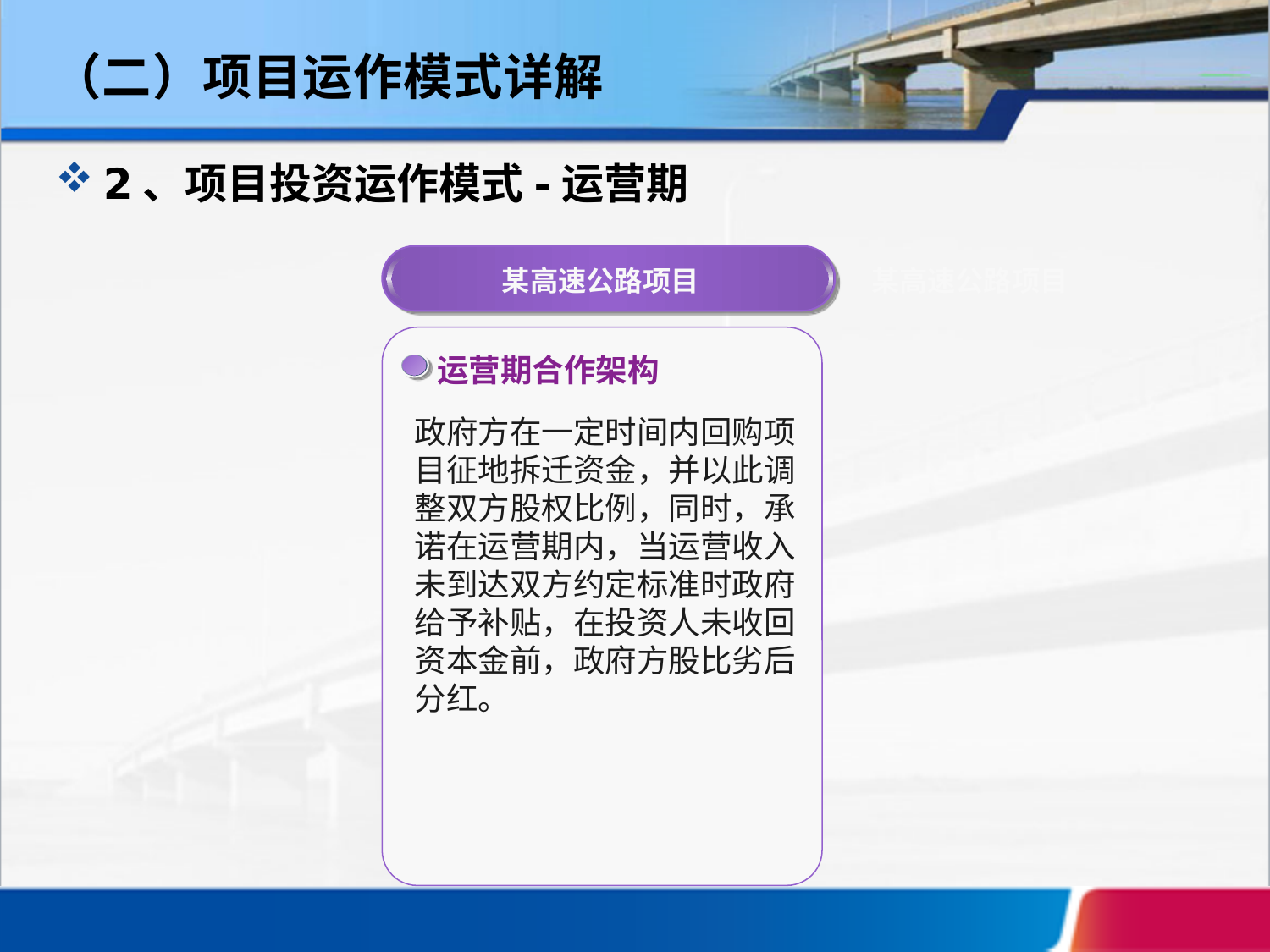

（二）项目运作模式详解
2、项目投资运作模式-运营期

某高速公路项目
某高速公路项目

 运营期合作架构

政府方在一定时间内回购项目征地拆迁资金，并以此调整双方股权比例，同时，承诺在运营期内，当运营收入未到达双方约定标准时政府给予补贴，在投资人未收回资本金前，政府方股比劣后分红。